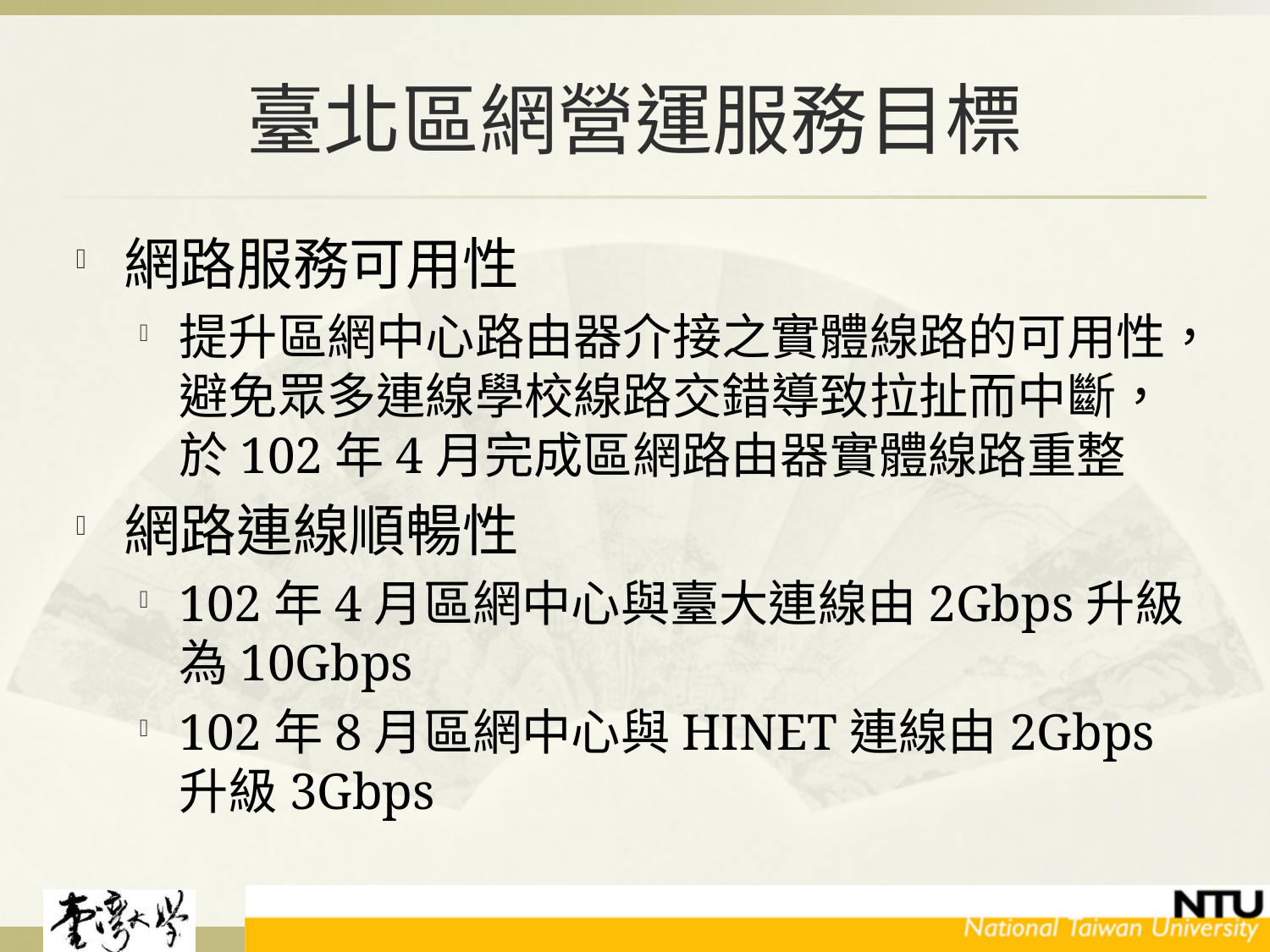

# 臺北區網營運服務目標
網路服務可用性
提升區網中心路由器介接之實體線路的可用性，避免眾多連線學校線路交錯導致拉扯而中斷，於102年4月完成區網路由器實體線路重整
網路連線順暢性
102年4月區網中心與臺大連線由2Gbps升級為10Gbps
102年8月區網中心與HINET連線由2Gbps升級3Gbps